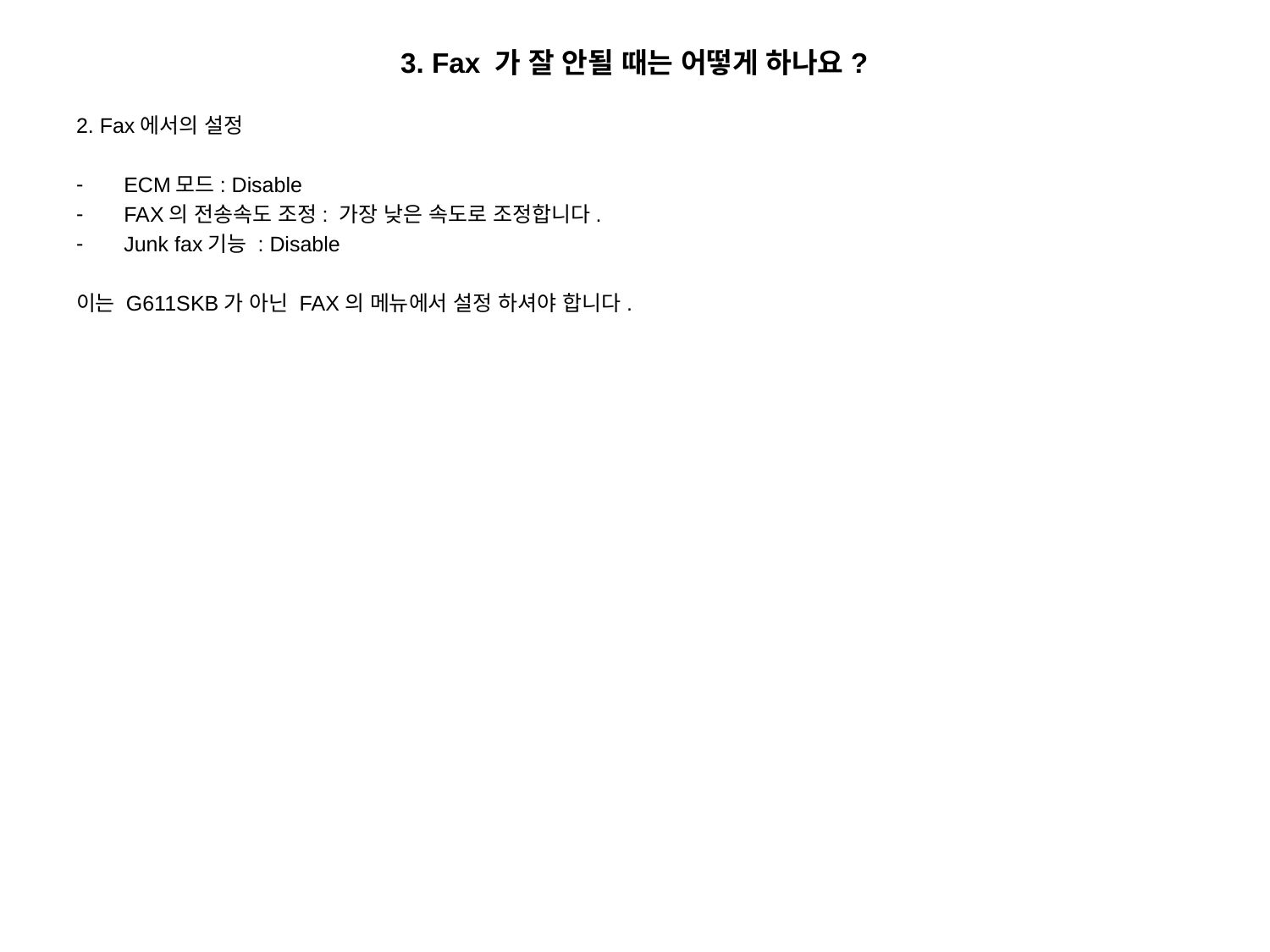

# 3. Fax 가 잘 안될 때는 어떻게 하나요?
2. Fax에서의 설정

ECM모드: Disable
FAX의 전송속도 조정: 가장 낮은 속도로 조정합니다.
Junk fax기능 : Disable

이는 G611SKB가 아닌 FAX의 메뉴에서 설정 하셔야 합니다.